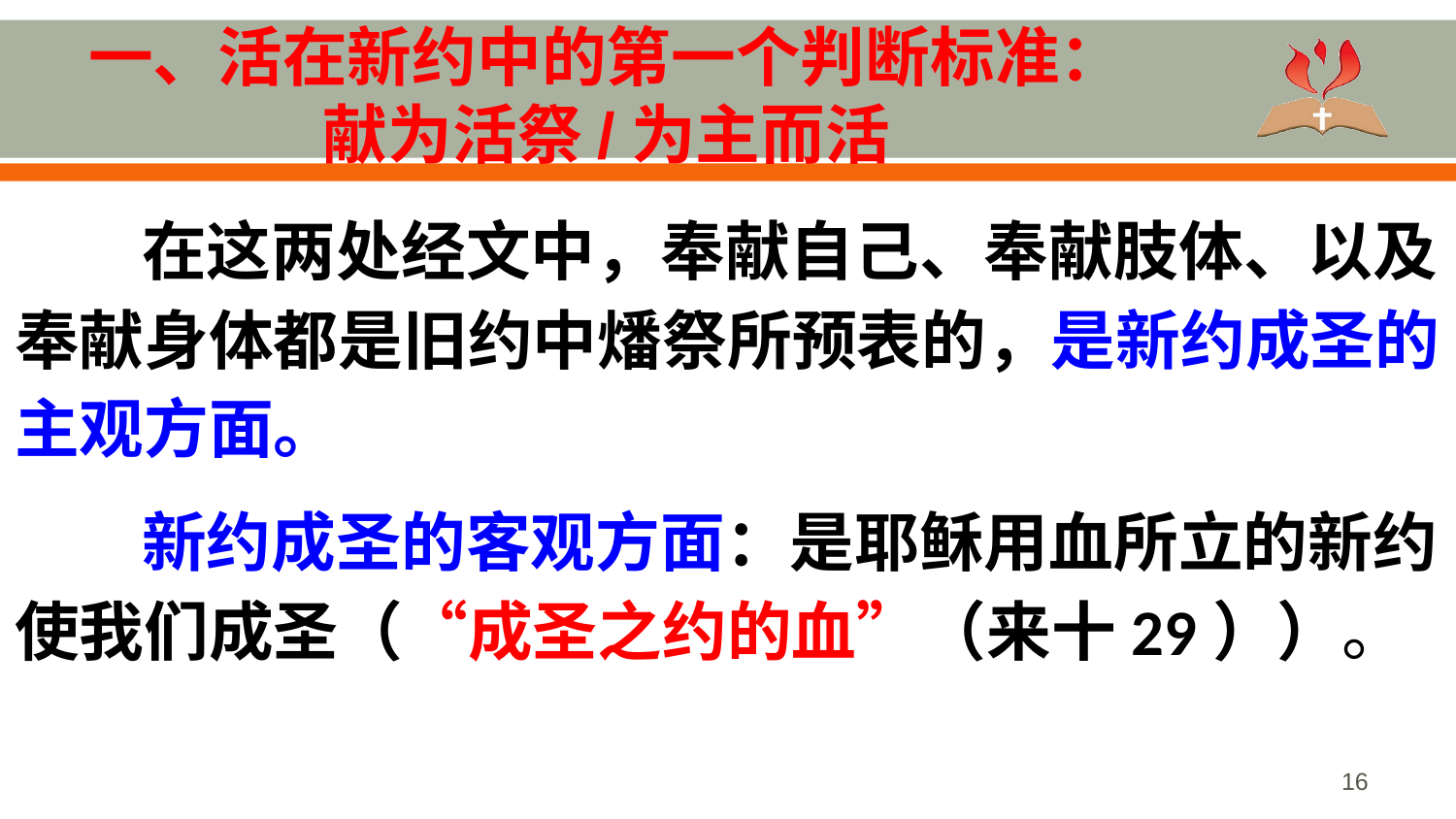

# 一、活在新约中的第一个判断标准： 献为活祭/为主而活
在这两处经文中，奉献自己、奉献肢体、以及奉献身体都是旧约中燔祭所预表的，是新约成圣的主观方面。
新约成圣的客观方面：是耶稣用血所立的新约使我们成圣（“成圣之约的血”（来十29））。

16